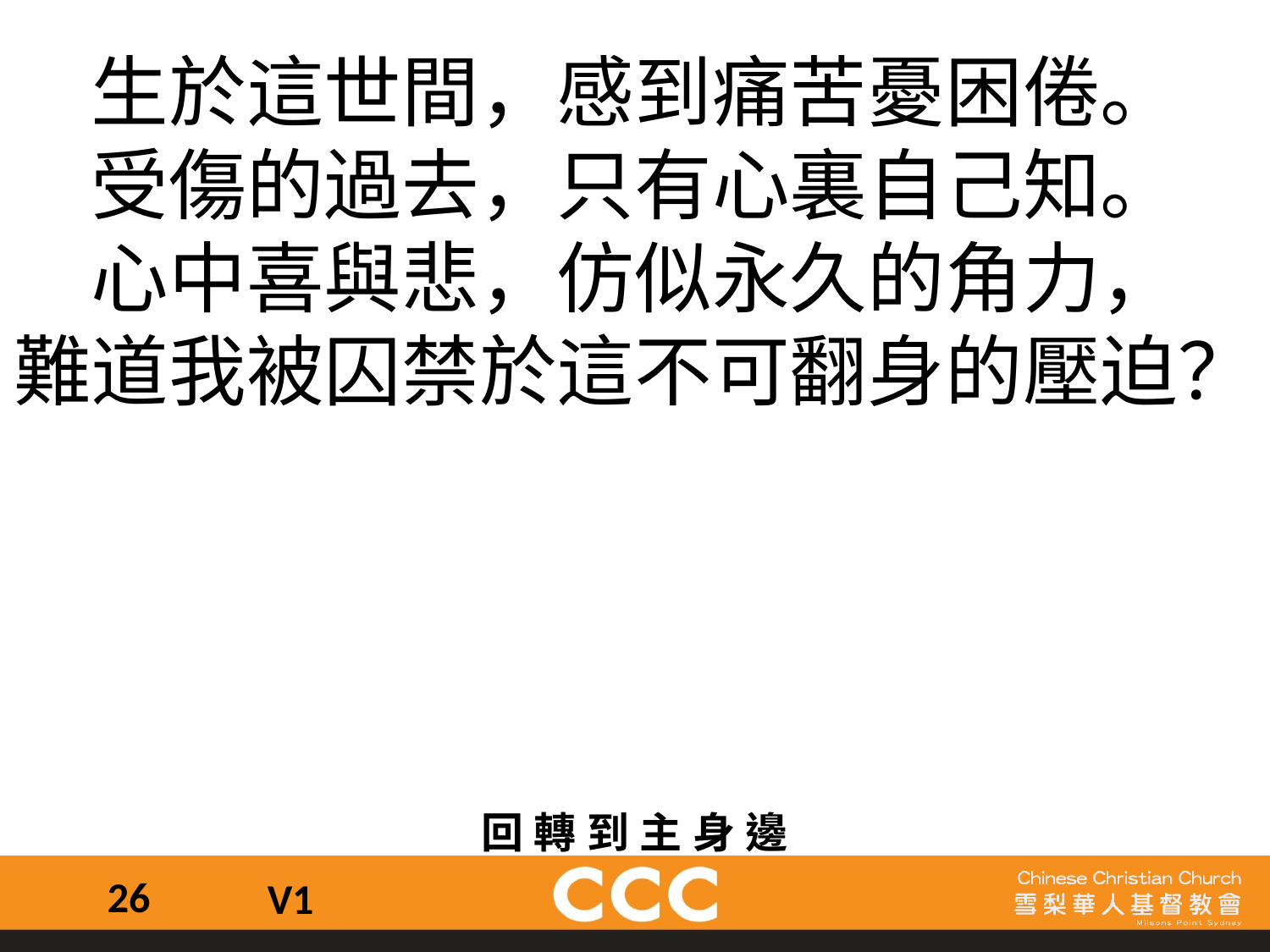

生於這世間，感到痛苦憂困倦。
受傷的過去，只有心裏自己知。
心中喜與悲，仿似永久的角力，
難道我被囚禁於這不可翻身的壓迫？
回轉到主身邊
26
V1